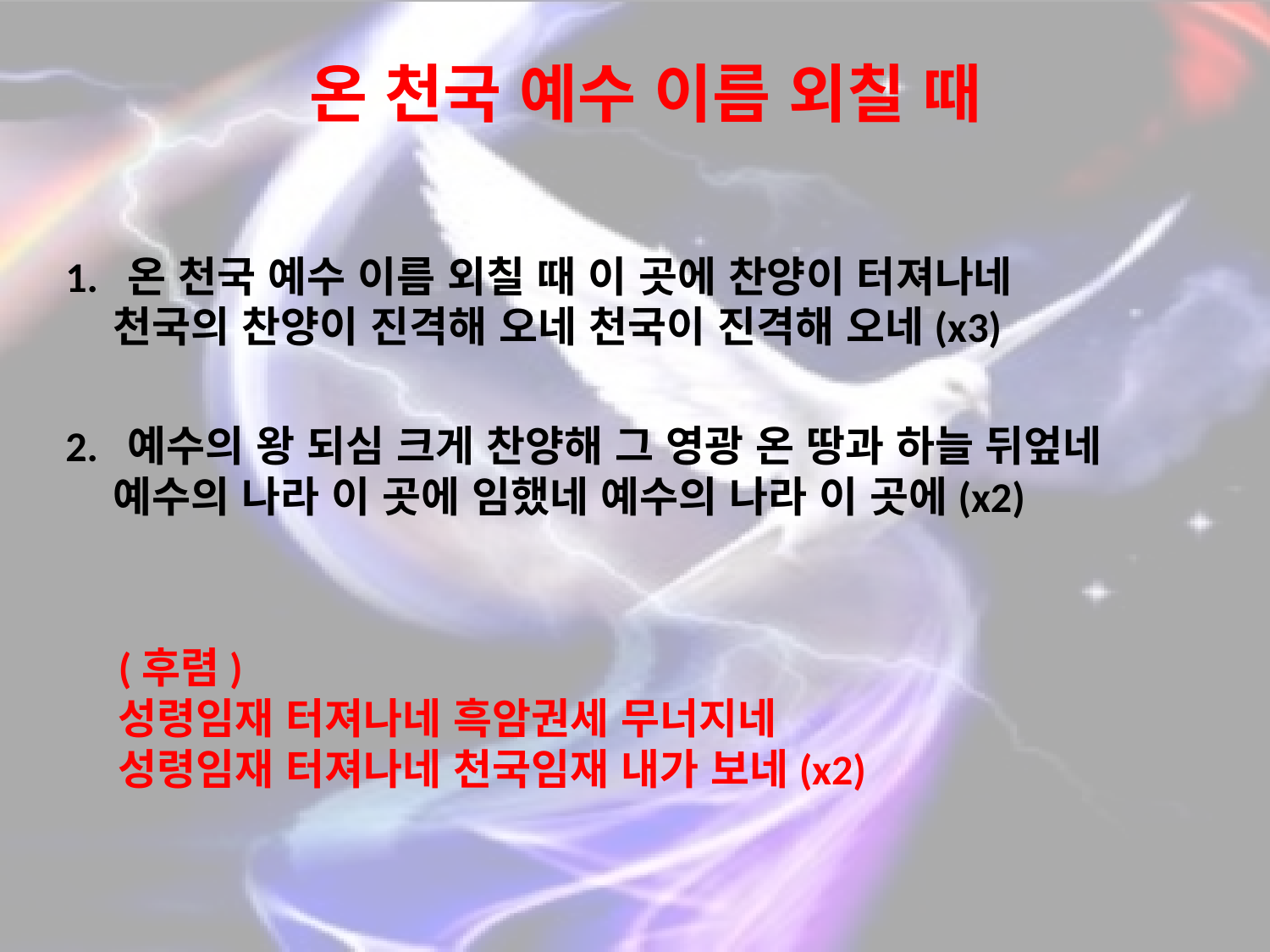

# 온 천국 예수 이름 외칠 때
1.  온 천국 예수 이름 외칠 때 이 곳에 찬양이 터져나네
천국의 찬양이 진격해 오네 천국이 진격해 오네(x3)

2.  예수의 왕 되심 크게 찬양해 그 영광 온 땅과 하늘 뒤엎네
예수의 나라 이 곳에 임했네 예수의 나라 이 곳에(x2)
(후렴)
성령임재 터져나네 흑암권세 무너지네
성령임재 터져나네 천국임재 내가 보네(x2)